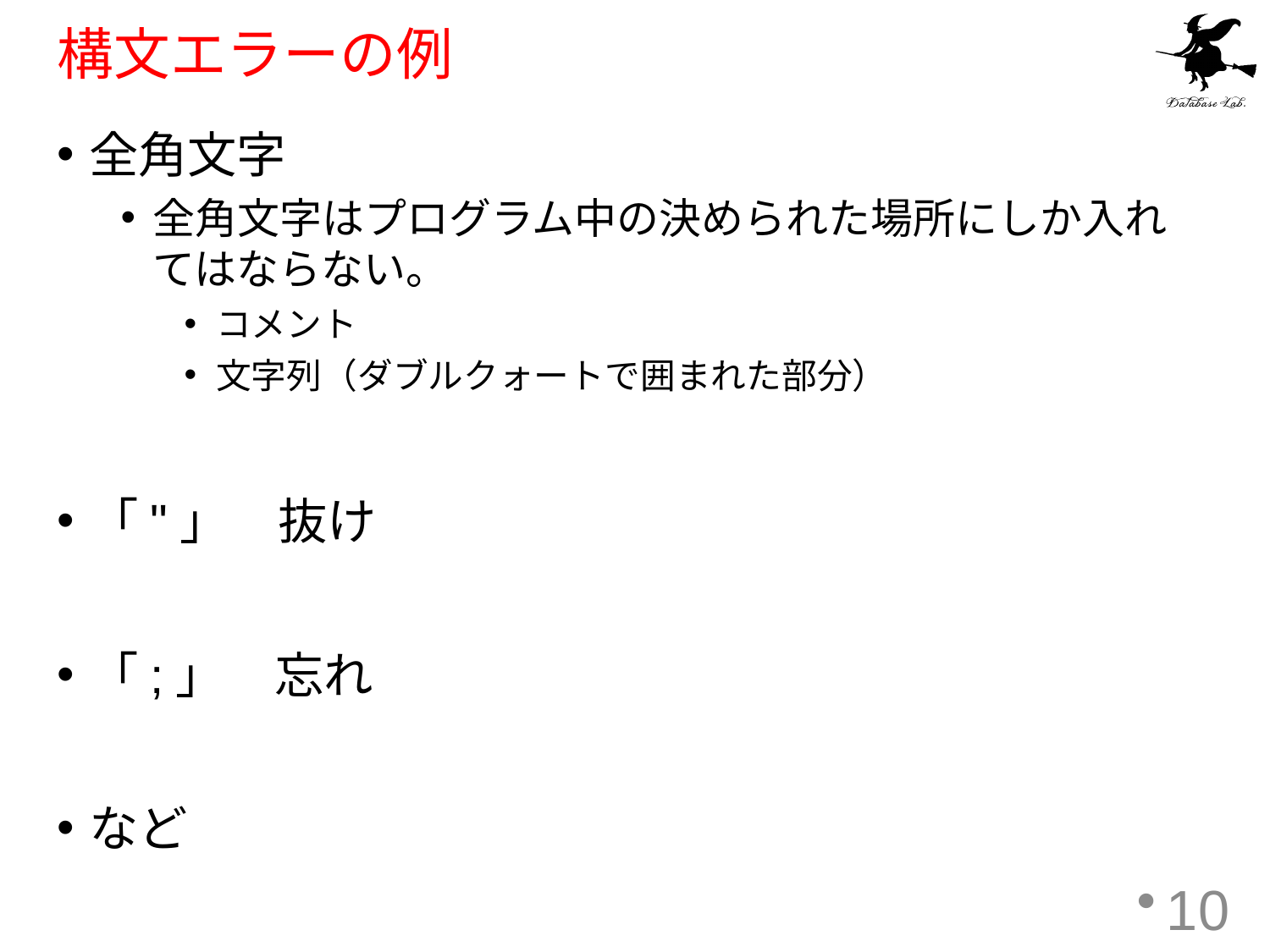

# 構文エラーの例
全角文字
全角文字はプログラム中の決められた場所にしか入れてはならない。
コメント
文字列（ダブルクォートで囲まれた部分）

「"」　抜け

「;」　忘れ

など
10